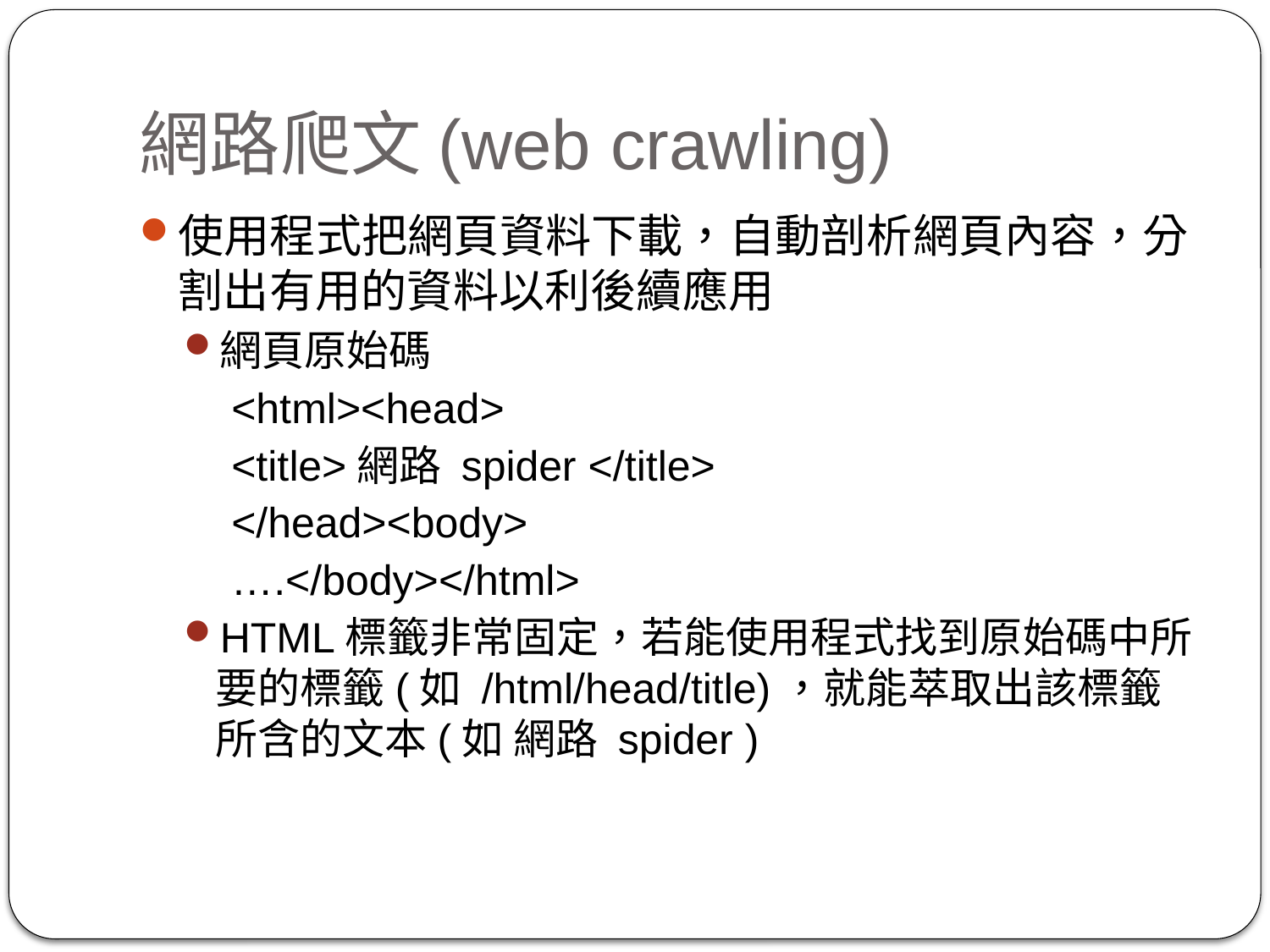

# 網路爬文(web crawling)
使用程式把網頁資料下載，自動剖析網頁內容，分割出有用的資料以利後續應用
網頁原始碼
    <html><head>
    <title>網路 spider </title>
    </head><body>
    ….</body></html>
HTML標籤非常固定，若能使用程式找到原始碼中所要的標籤(如 /html/head/title)，就能萃取出該標籤所含的文本(如 網路 spider )